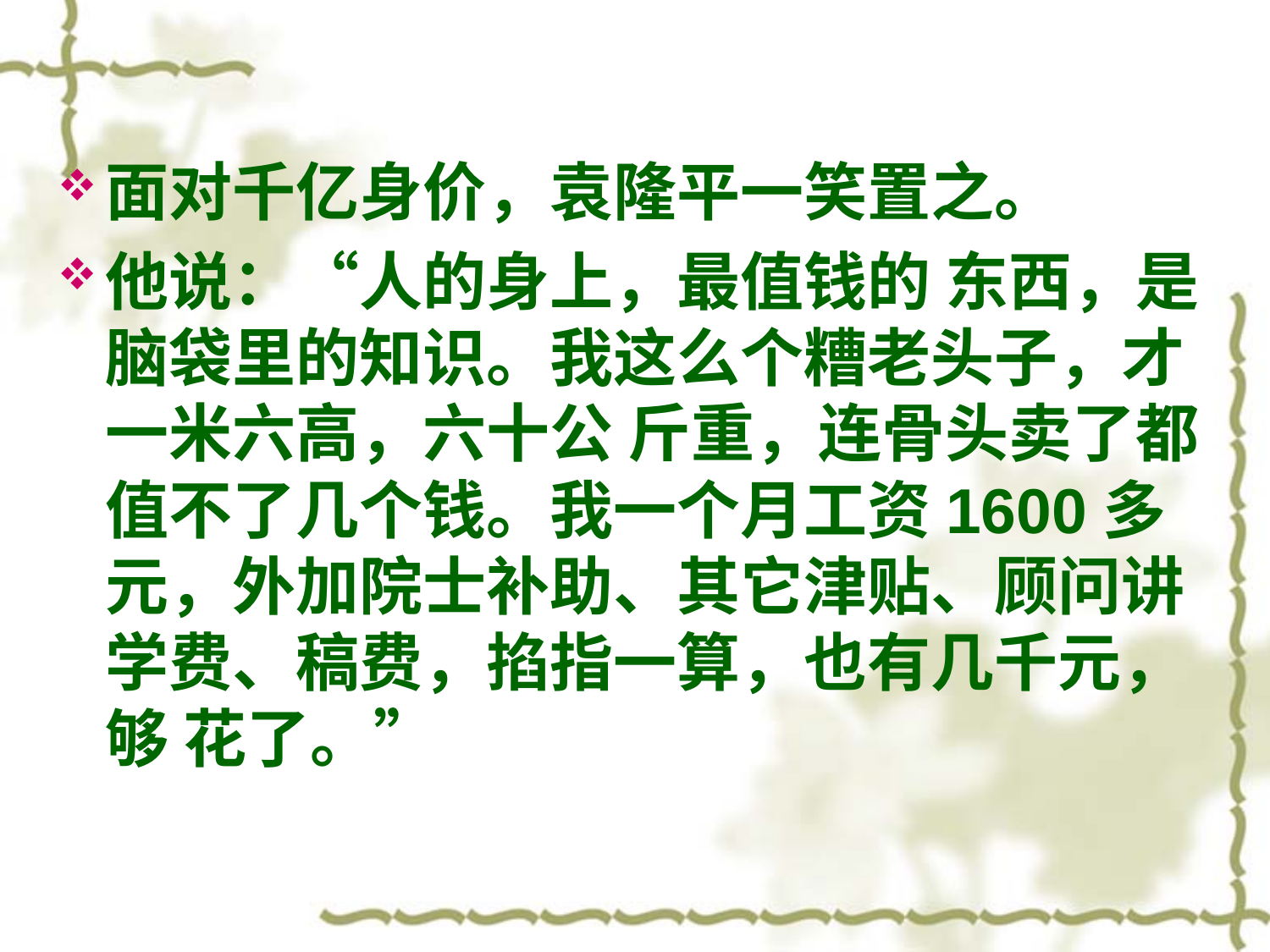

面对千亿身价，袁隆平一笑置之。
他说：“人的身上，最值钱的 东西，是脑袋里的知识。我这么个糟老头子，才一米六高，六十公 斤重，连骨头卖了都值不了几个钱。我一个月工资1600多元，外加院士补助、其它津贴、顾问讲学费、稿费，掐指一算，也有几千元，够 花了。”